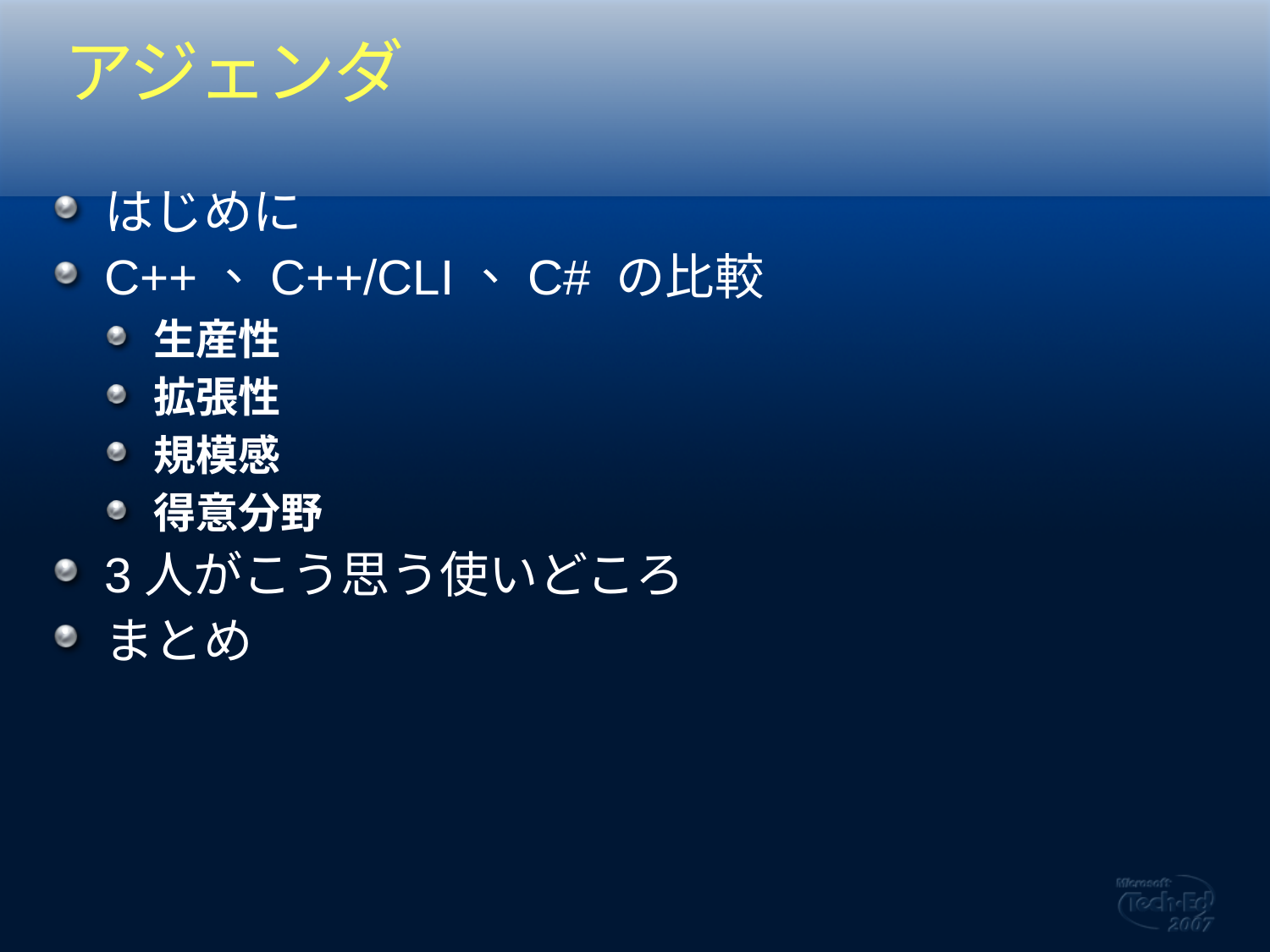

# アジェンダ
はじめに
C++、C++/CLI、C# の比較
生産性
拡張性
規模感
得意分野
3人がこう思う使いどころ
まとめ